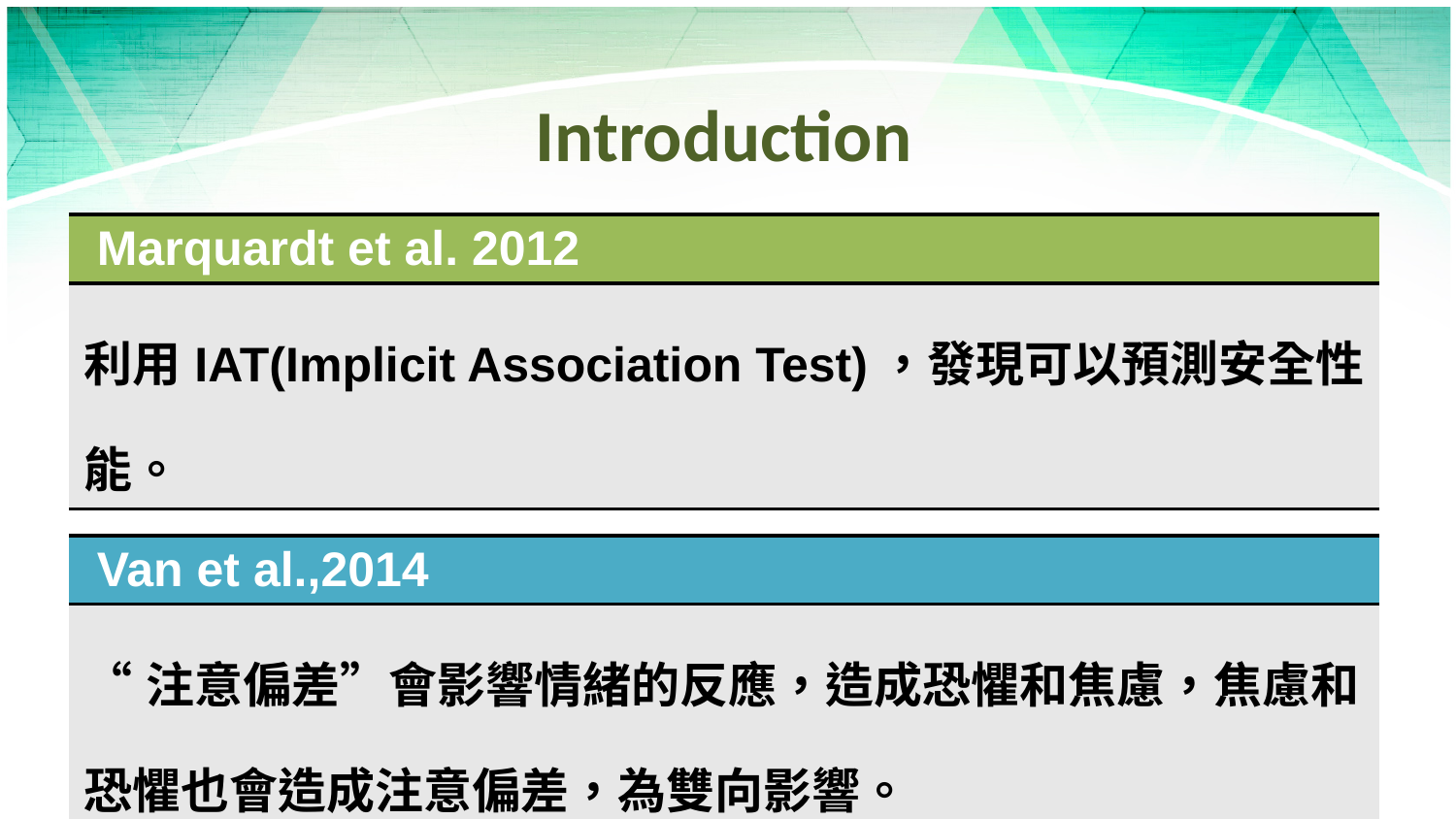

Introduction
| Marquardt et al. 2012 |
| --- |
| 利用IAT(Implicit Association Test)，發現可以預測安全性能。 |
| Van et al.,2014 |
| --- |
| “注意偏差”會影響情緒的反應，造成恐懼和焦慮，焦慮和恐懼也會造成注意偏差，為雙向影響。 |